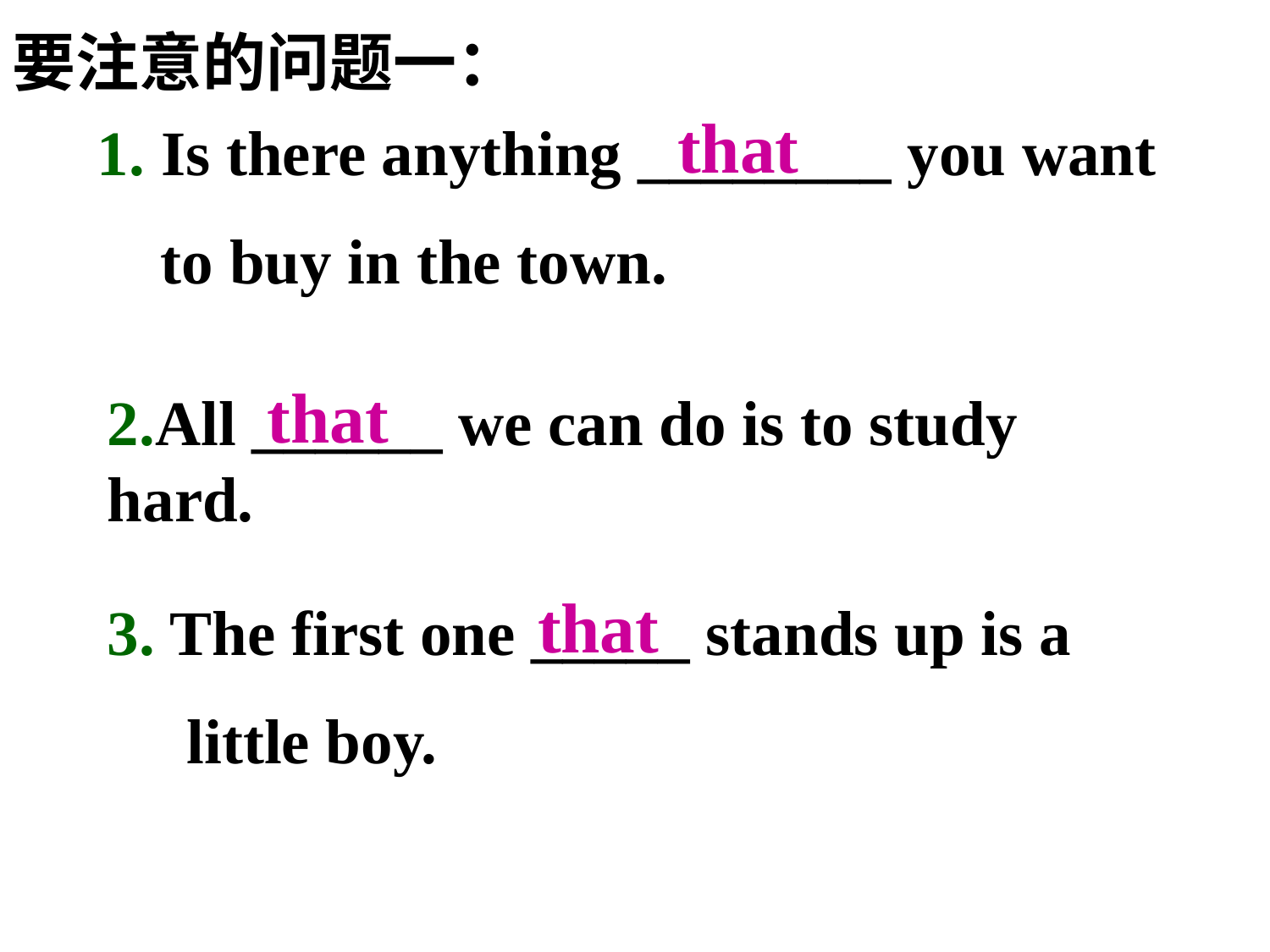

要注意的问题一：
that
1. Is there anything ________ you want
    to buy in the town.
that
2.All ______ we can do is to study hard.
that
3. The first one _____ stands up is a
     little boy.